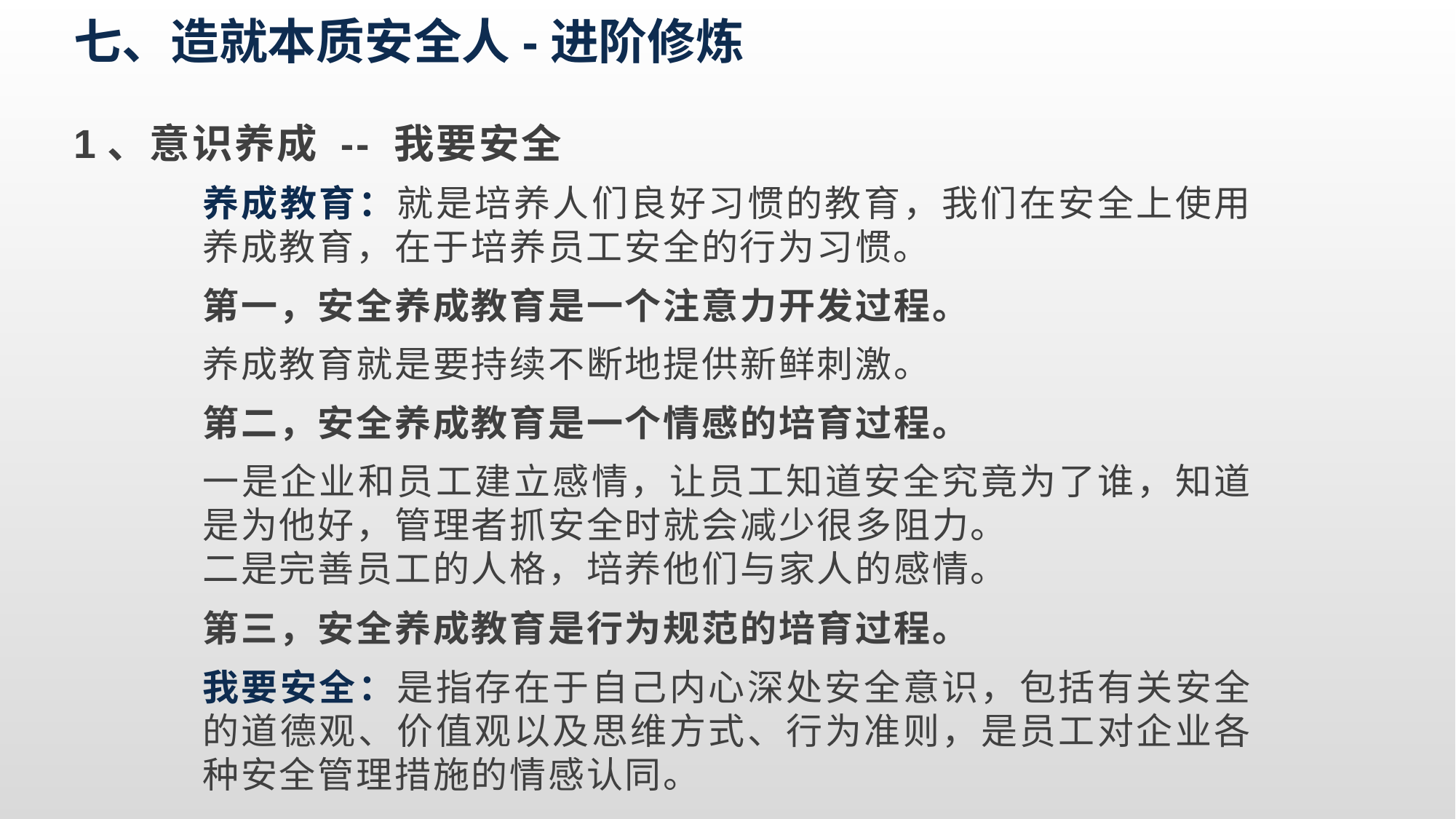

七、造就本质安全人-进阶修炼
1、意识养成 -- 我要安全
养成教育：就是培养人们良好习惯的教育，我们在安全上使用养成教育，在于培养员工安全的行为习惯。
第一，安全养成教育是一个注意力开发过程。
养成教育就是要持续不断地提供新鲜刺激。
第二，安全养成教育是一个情感的培育过程。
一是企业和员工建立感情，让员工知道安全究竟为了谁，知道是为他好，管理者抓安全时就会减少很多阻力。
二是完善员工的人格，培养他们与家人的感情。
第三，安全养成教育是行为规范的培育过程。
我要安全：是指存在于自己内心深处安全意识，包括有关安全的道德观、价值观以及思维方式、行为准则，是员工对企业各种安全管理措施的情感认同。